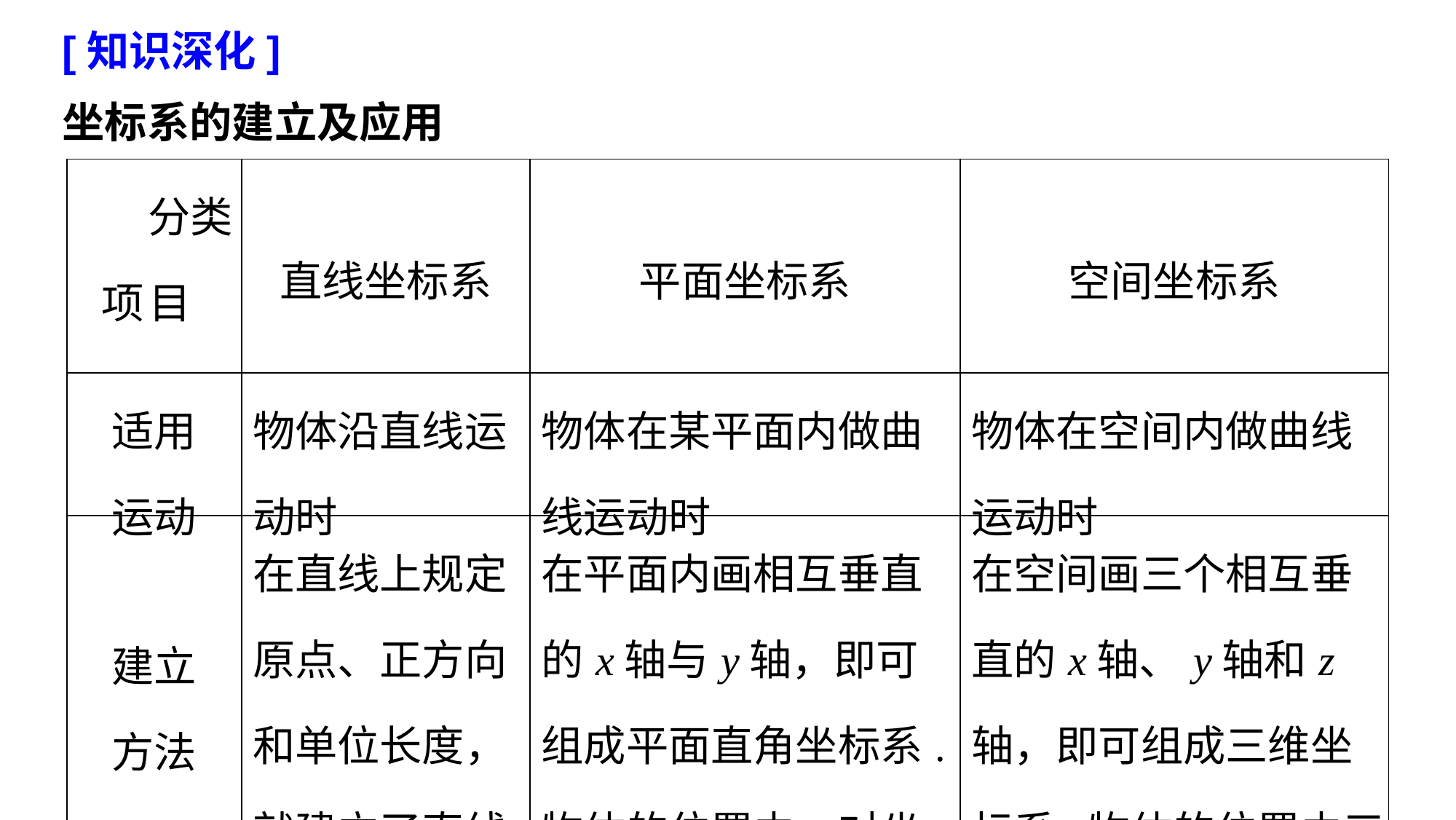

[知识深化]
坐标系的建立及应用
| 分类 项目 | 直线坐标系 | 平面坐标系 | 空间坐标系 |
| --- | --- | --- | --- |
| 适用 运动 | 物体沿直线运动时 | 物体在某平面内做曲线运动时 | 物体在空间内做曲线运动时 |
| 建立 方法 | 在直线上规定原点、正方向和单位长度，就建立了直线坐标系 | 在平面内画相互垂直的x轴与y轴，即可组成平面直角坐标系.物体的位置由一对坐标值确定 | 在空间画三个相互垂直的x轴、y轴和z轴，即可组成三维坐标系.物体的位置由三个坐标值来确定 |